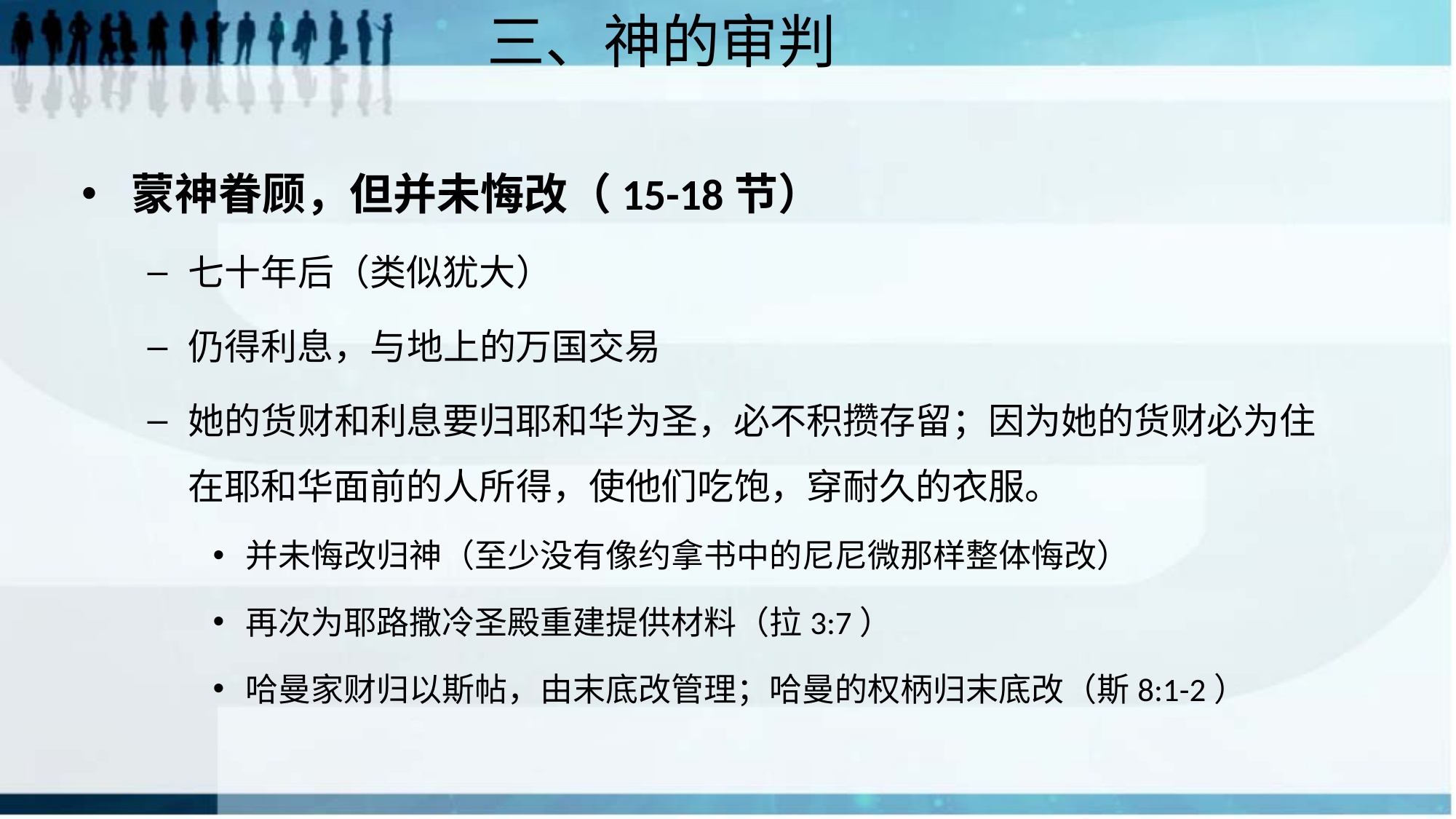

三、神的审判
蒙神眷顾，但并未悔改（15-18节）
七十年后（类似犹大）
仍得利息，与地上的万国交易
她的货财和利息要归耶和华为圣，必不积攒存留；因为她的货财必为住在耶和华面前的人所得，使他们吃饱，穿耐久的衣服。
并未悔改归神（至少没有像约拿书中的尼尼微那样整体悔改）
再次为耶路撒冷圣殿重建提供材料（拉3:7）
哈曼家财归以斯帖，由末底改管理；哈曼的权柄归末底改（斯8:1-2）